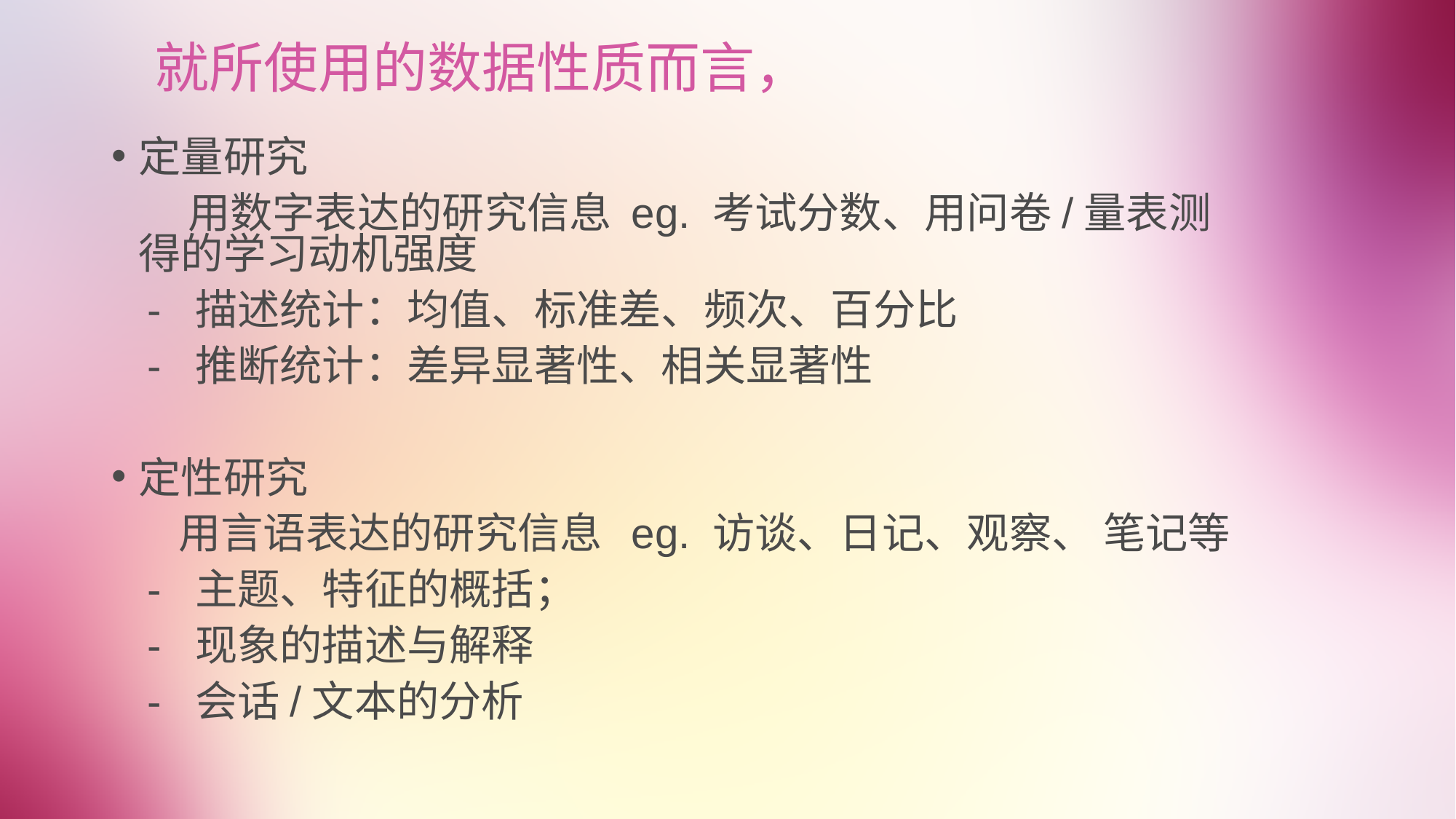

# 就所使用的数据性质而言，
定量研究
       用数字表达的研究信息 eg. 考试分数、用问卷/量表测得的学习动机强度
   -  描述统计：均值、标准差、频次、百分比
   -  推断统计：差异显著性、相关显著性

定性研究
      用言语表达的研究信息  eg. 访谈、日记、观察、 笔记等
   -  主题、特征的概括；
   -  现象的描述与解释
   -  会话/文本的分析